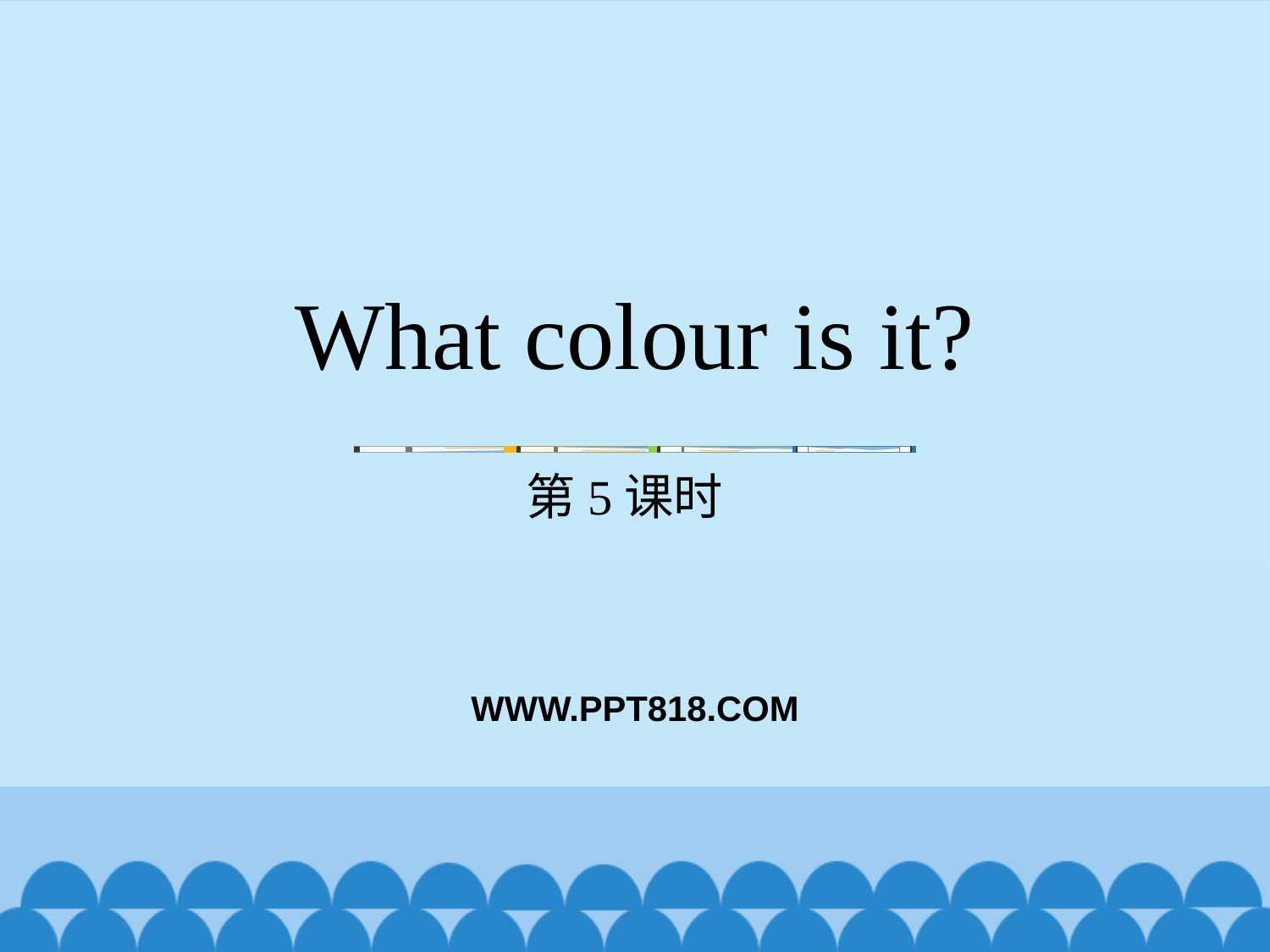

# What colour is it?

第5课时
WWW.PPT818.COM